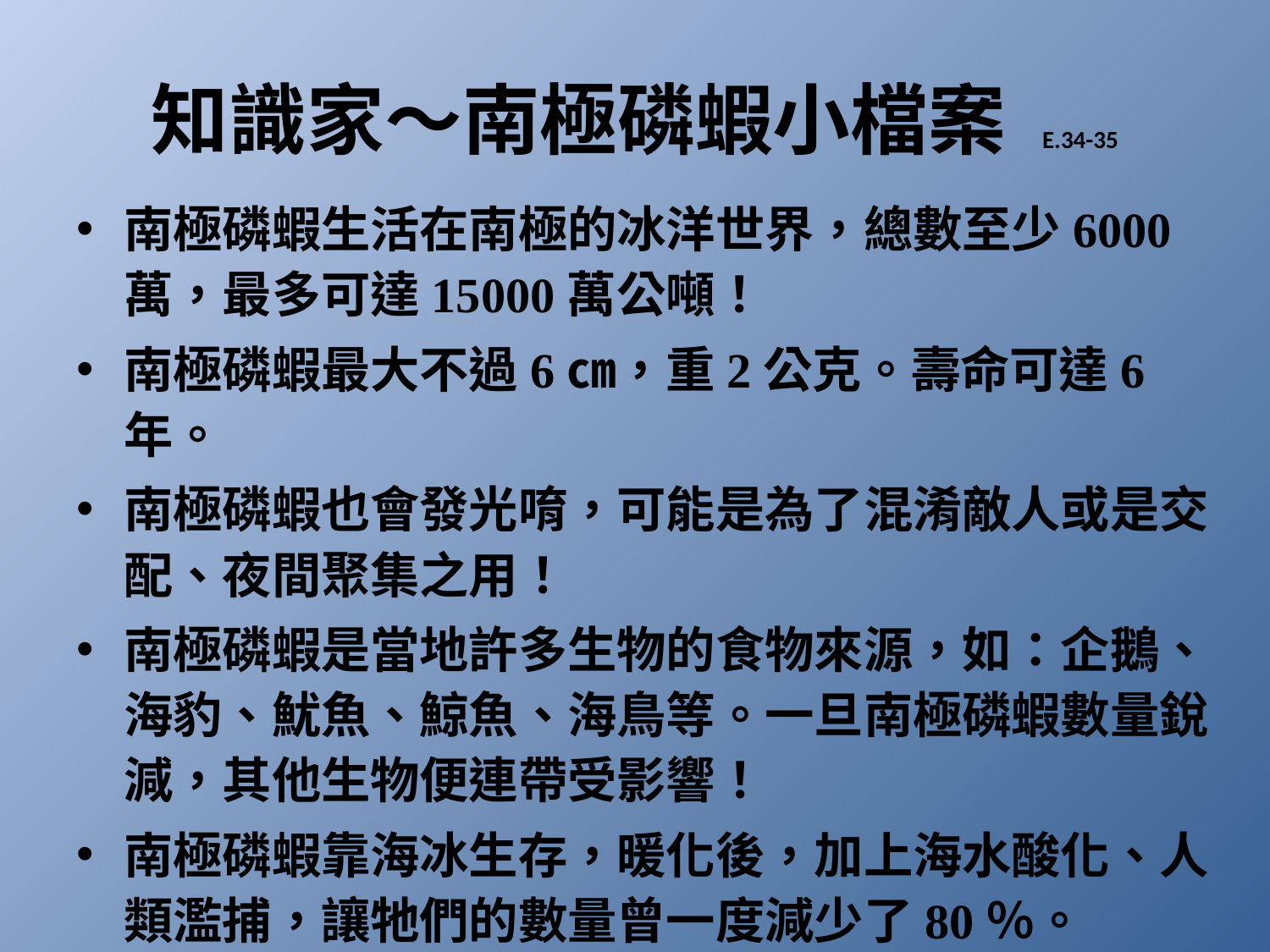

# 知識家～南極磷蝦小檔案 E.34-35
南極磷蝦生活在南極的冰洋世界，總數至少6000萬，最多可達15000萬公噸！
南極磷蝦最大不過6㎝，重2公克。壽命可達6年。
南極磷蝦也會發光唷，可能是為了混淆敵人或是交配、夜間聚集之用！
南極磷蝦是當地許多生物的食物來源，如：企鵝、海豹、魷魚、鯨魚、海鳥等。一旦南極磷蝦數量銳減，其他生物便連帶受影響！
南極磷蝦靠海冰生存，暖化後，加上海水酸化、人類濫捕，讓牠們的數量曾一度減少了80％。